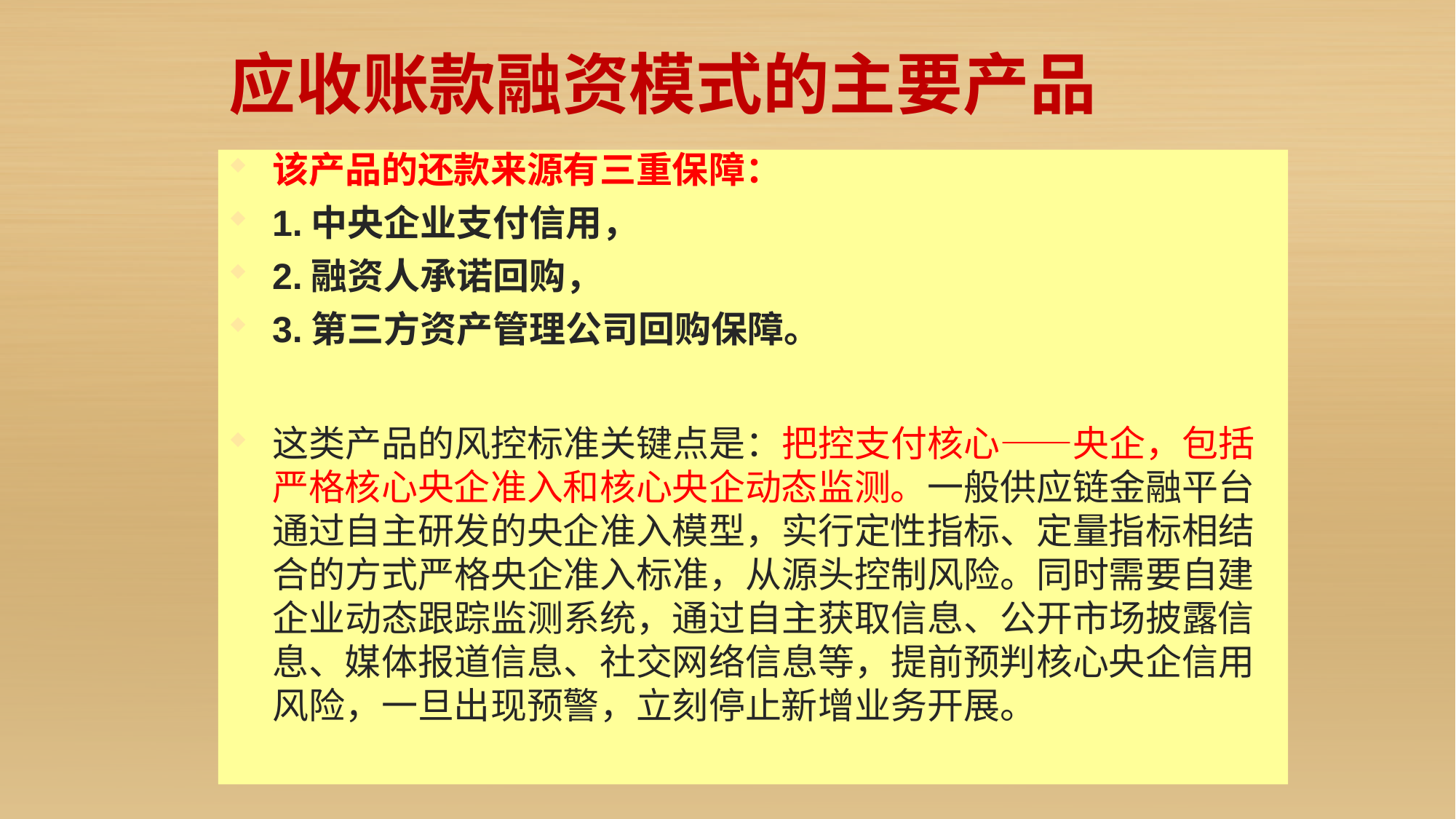

# 应收账款融资模式的主要产品
该产品的还款来源有三重保障：
1.中央企业支付信用，
2.融资人承诺回购，
3.第三方资产管理公司回购保障。

这类产品的风控标准关键点是：把控支付核心——央企，包括严格核心央企准入和核心央企动态监测。一般供应链金融平台通过自主研发的央企准入模型，实行定性指标、定量指标相结合的方式严格央企准入标准，从源头控制风险。同时需要自建企业动态跟踪监测系统，通过自主获取信息、公开市场披露信息、媒体报道信息、社交网络信息等，提前预判核心央企信用风险，一旦出现预警，立刻停止新增业务开展。